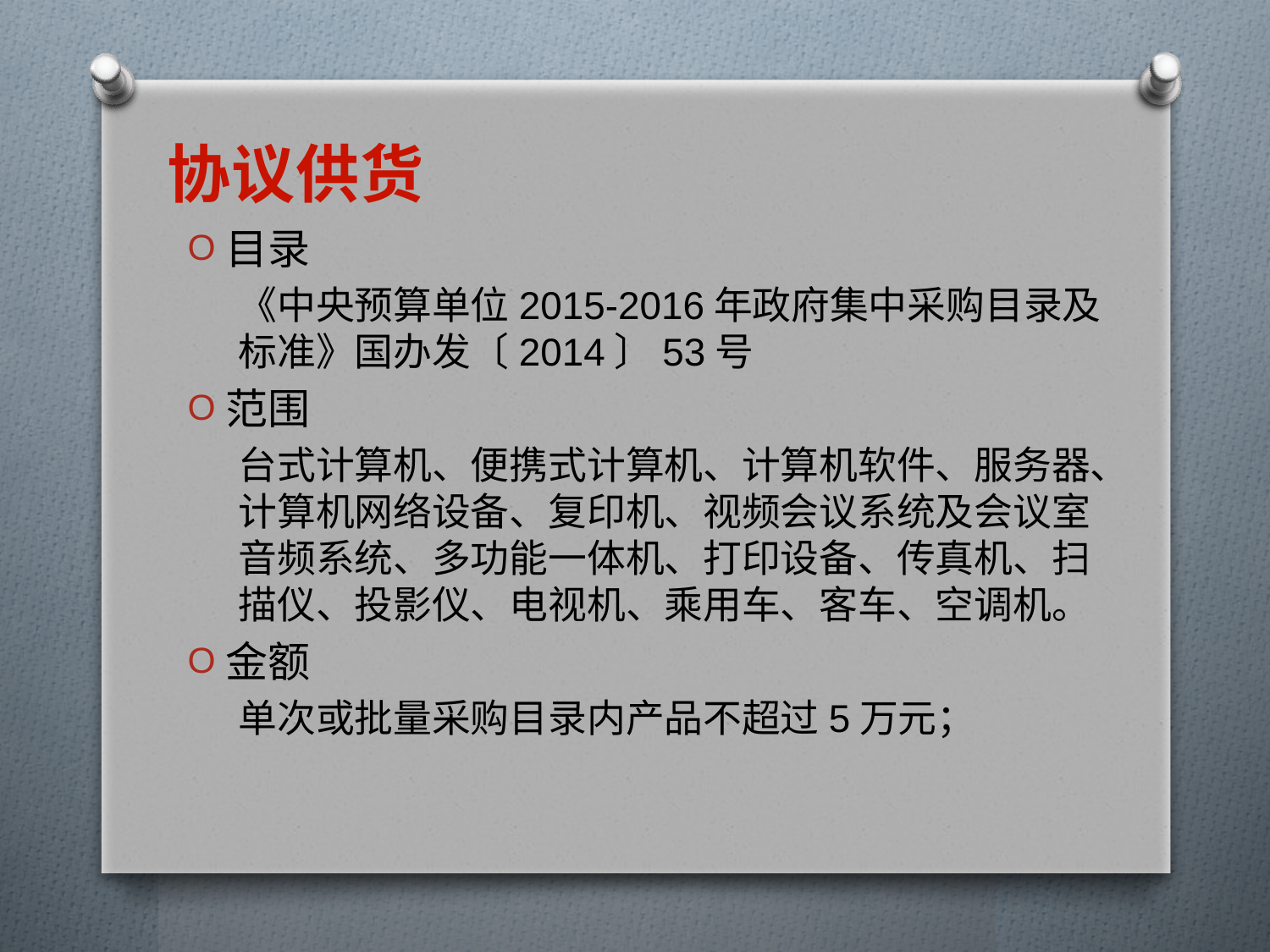

# 协议供货
目录
《中央预算单位2015-2016年政府集中采购目录及标准》国办发〔2014〕53号
范围
台式计算机、便携式计算机、计算机软件、服务器、计算机网络设备、复印机、视频会议系统及会议室音频系统、多功能一体机、打印设备、传真机、扫描仪、投影仪、电视机、乘用车、客车、空调机。
金额
单次或批量采购目录内产品不超过5万元；